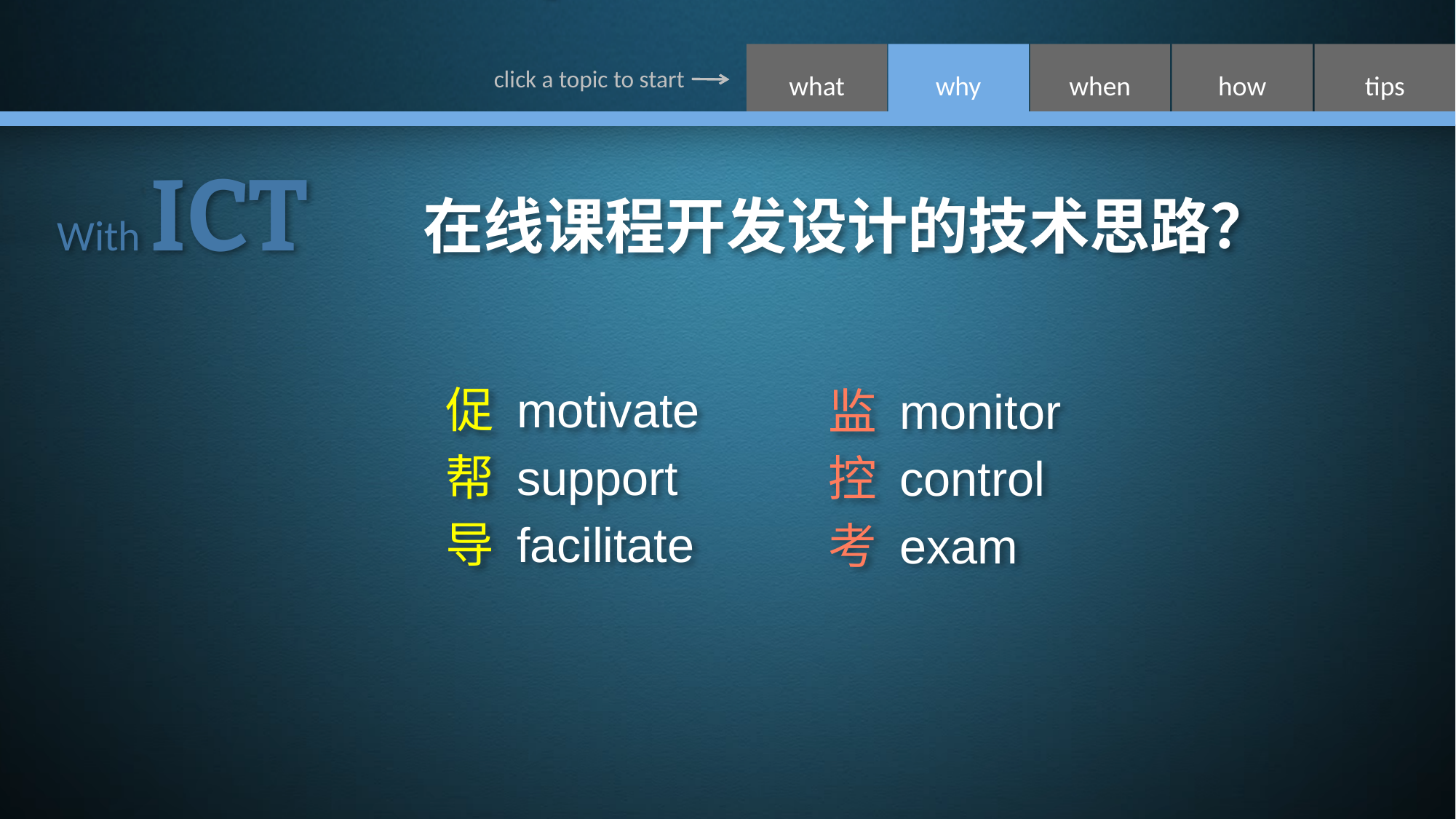

With ICT
在线课程开发设计的技术思路？
促 motivate
帮 support
导 facilitate
监 monitor
控 control
考 exam